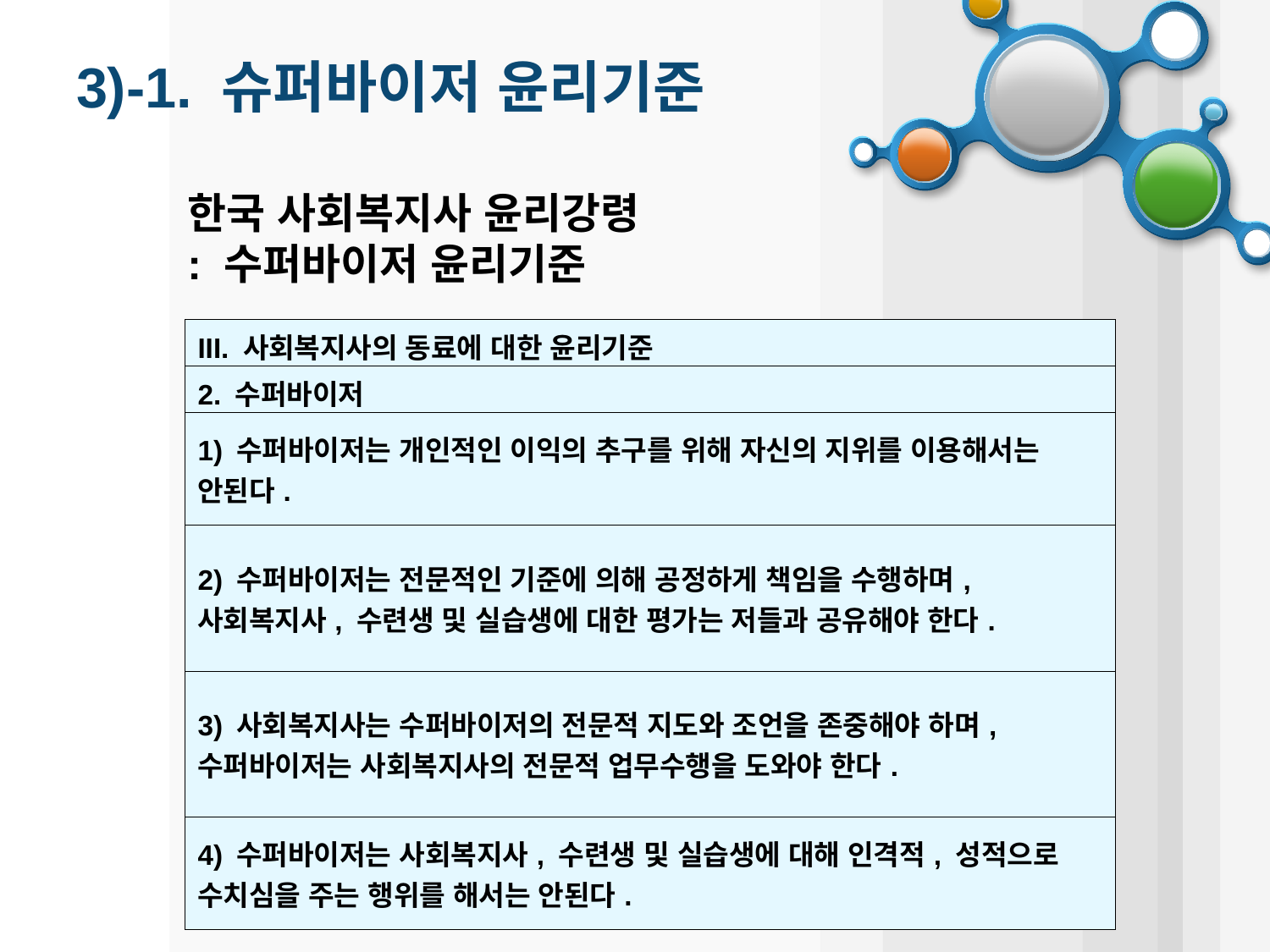

3)-1. 슈퍼바이저 윤리기준

한국 사회복지사 윤리강령
: 수퍼바이저 윤리기준
| III. 사회복지사의 동료에 대한 윤리기준 |
| --- |
| 2. 수퍼바이저 |
| 1) 수퍼바이저는 개인적인 이익의 추구를 위해 자신의 지위를 이용해서는 안된다. |
| 2) 수퍼바이저는 전문적인 기준에 의해 공정하게 책임을 수행하며, 사회복지사, 수련생 및 실습생에 대한 평가는 저들과 공유해야 한다. |
| 3) 사회복지사는 수퍼바이저의 전문적 지도와 조언을 존중해야 하며, 수퍼바이저는 사회복지사의 전문적 업무수행을 도와야 한다. |
| 4) 수퍼바이저는 사회복지사, 수련생 및 실습생에 대해 인격적, 성적으로 수치심을 주는 행위를 해서는 안된다. |